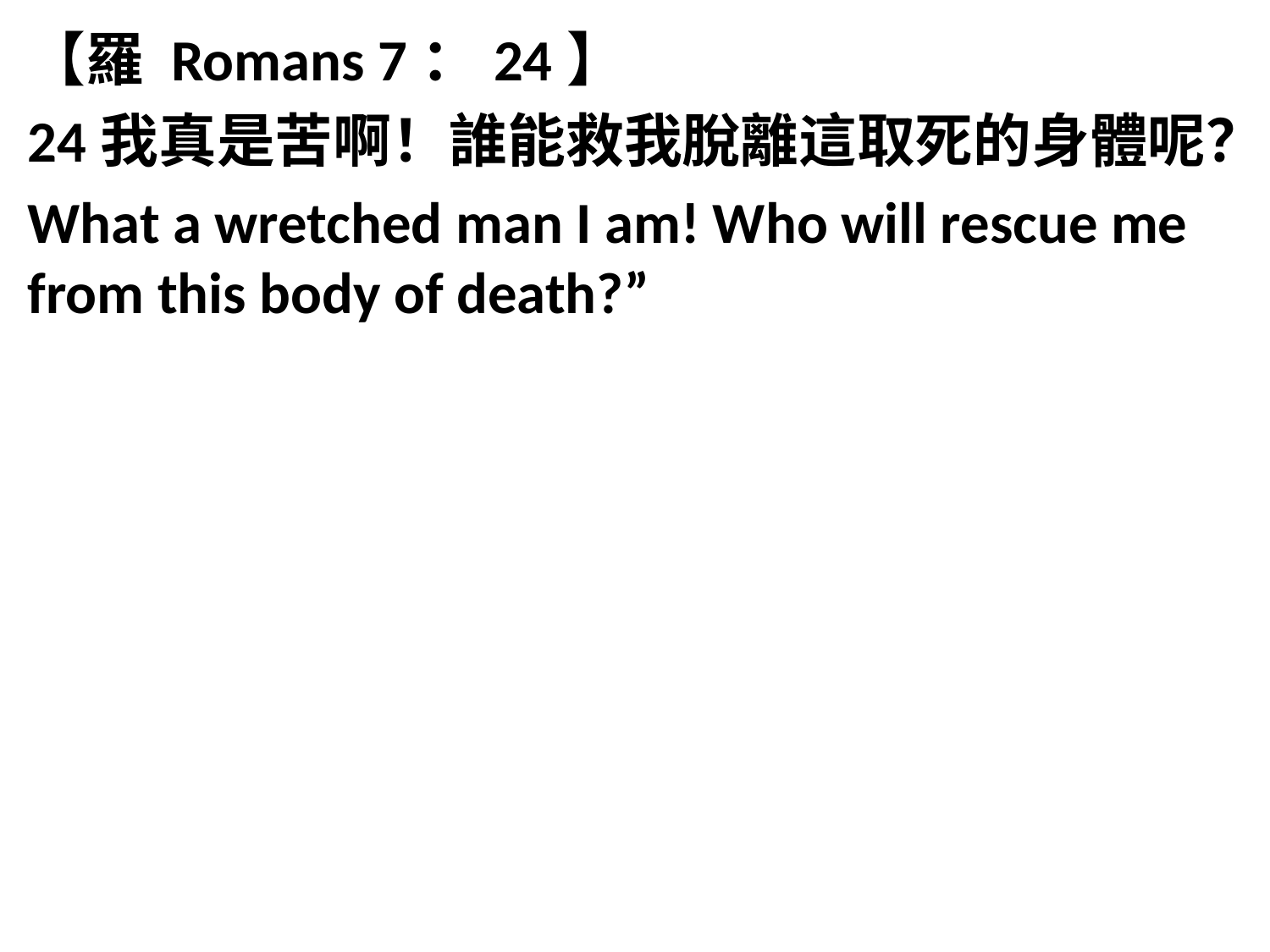

【羅 Romans 7：24】
24我真是苦啊！誰能救我脫離這取死的身體呢？
What a wretched man I am! Who will rescue me from this body of death?”